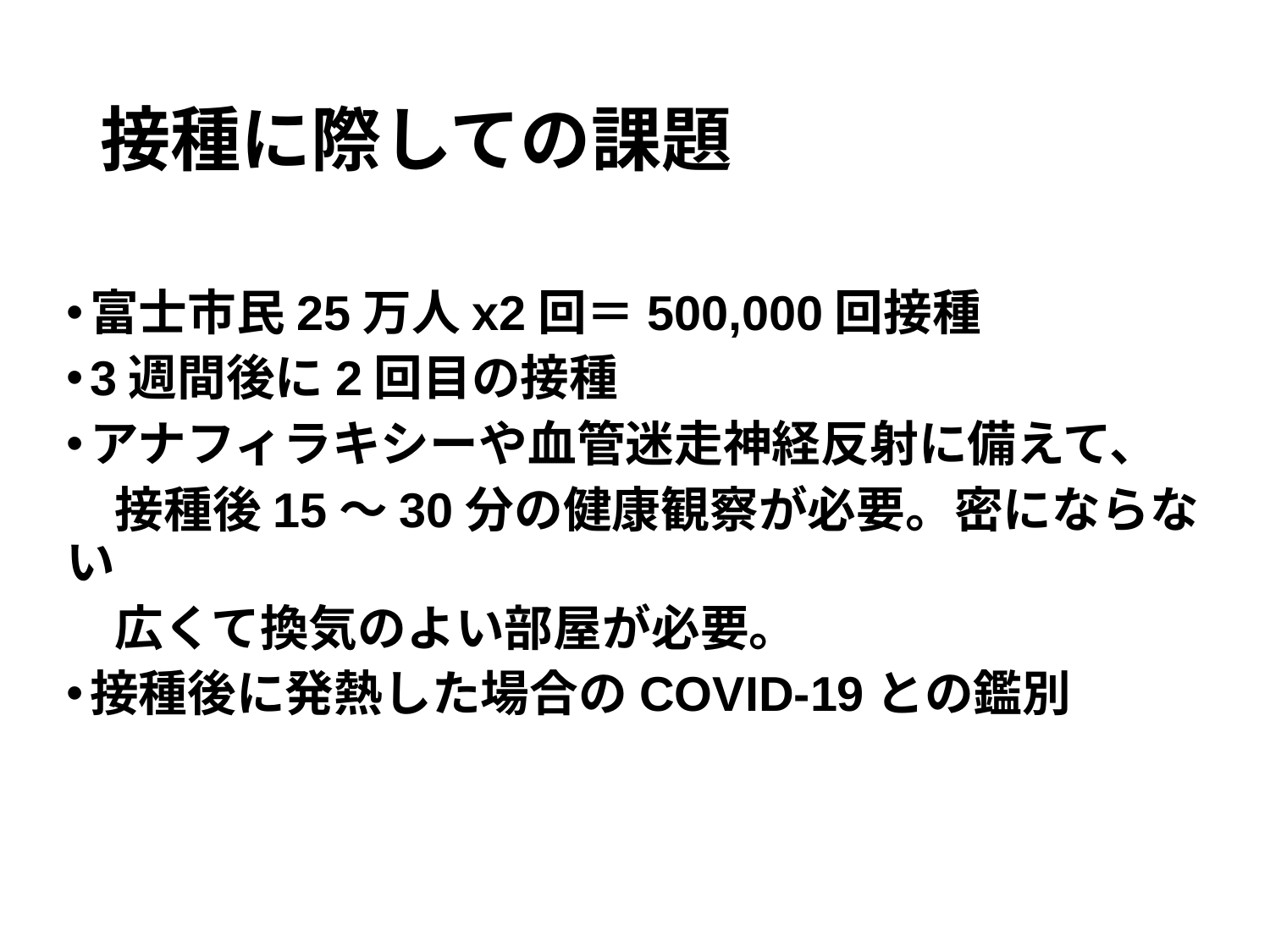

# 接種に際しての課題
富士市民25万人x2回＝500,000回接種
3週間後に2回目の接種
アナフィラキシーや血管迷走神経反射に備えて、
　接種後15〜30分の健康観察が必要。密にならない
　広くて換気のよい部屋が必要。
接種後に発熱した場合のCOVID-19との鑑別